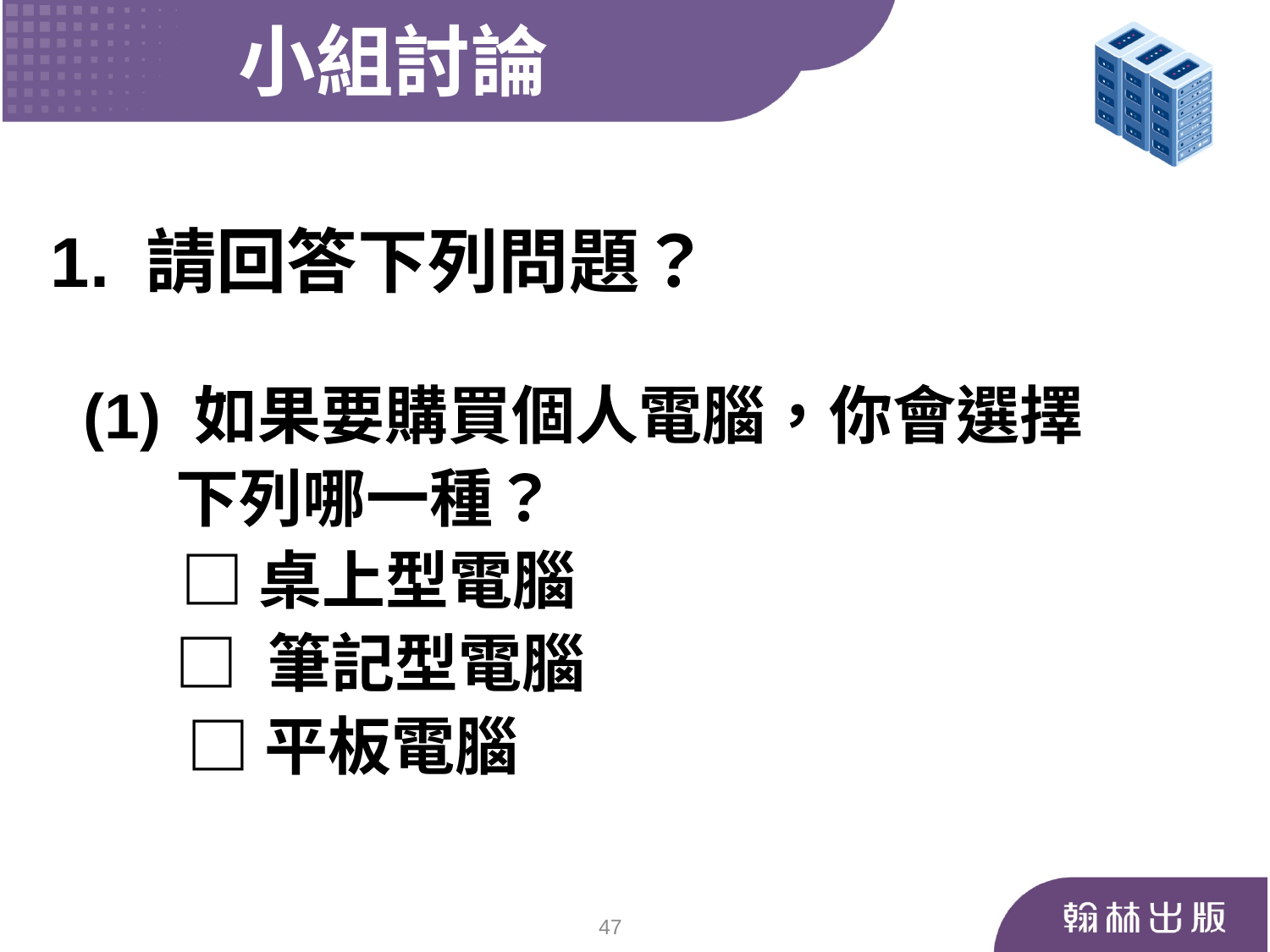

小組討論
 1. 請回答下列問題？

   (1) 如果要購買個人電腦，你會選擇
         下列哪一種？
　      □ 桌上型電腦
          □ 筆記型電腦
　　  □ 平板電腦

47